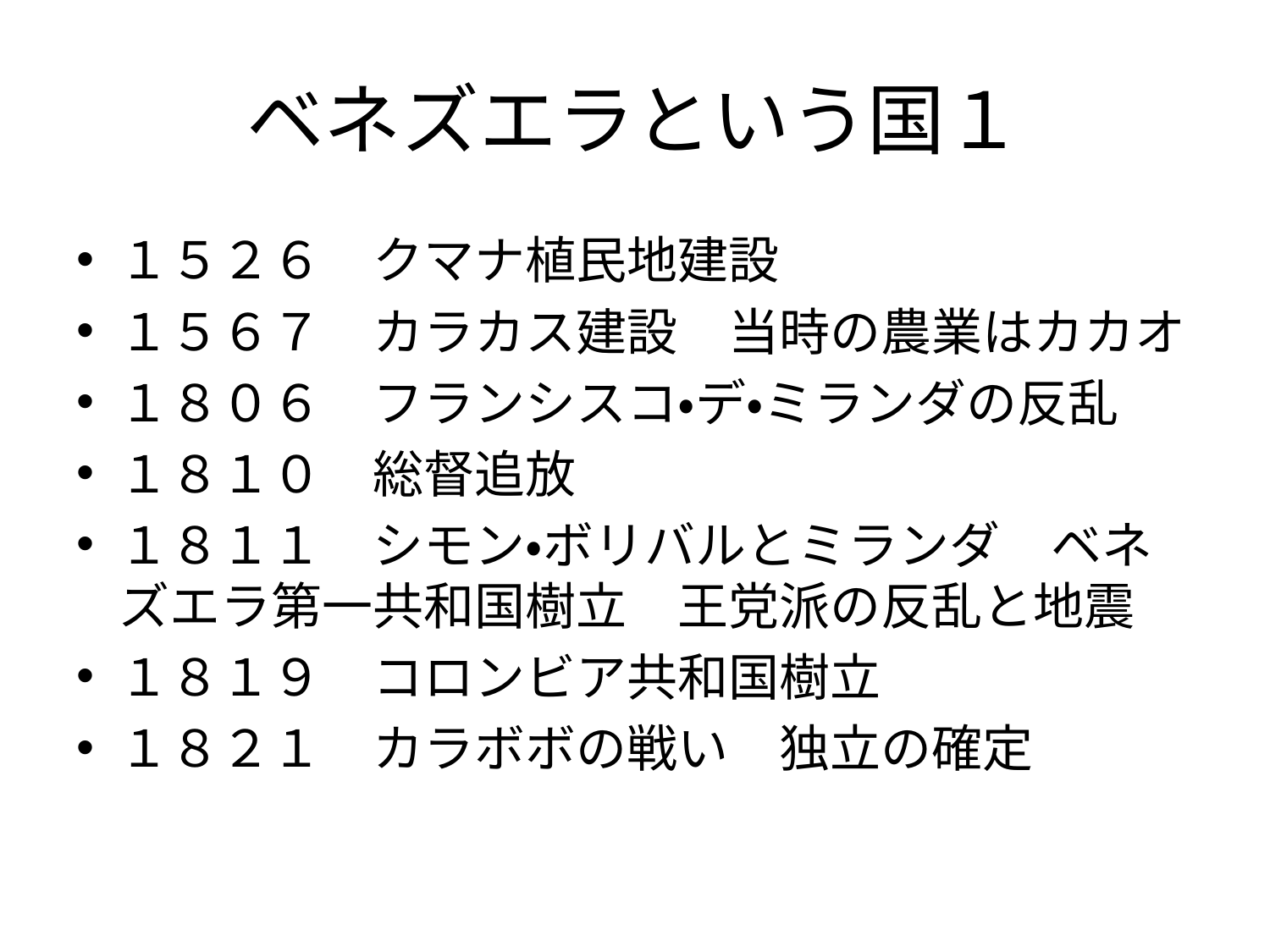

# ベネズエラという国１
１５２６　クマナ植民地建設
１５６７　カラカス建設　当時の農業はカカオ
１８０６　フランシスコ・デ・ミランダの反乱
１８１０　総督追放
１８１１　シモン・ボリバルとミランダ　ベネズエラ第一共和国樹立　王党派の反乱と地震
１８１９　コロンビア共和国樹立
１８２１　カラボボの戦い　独立の確定